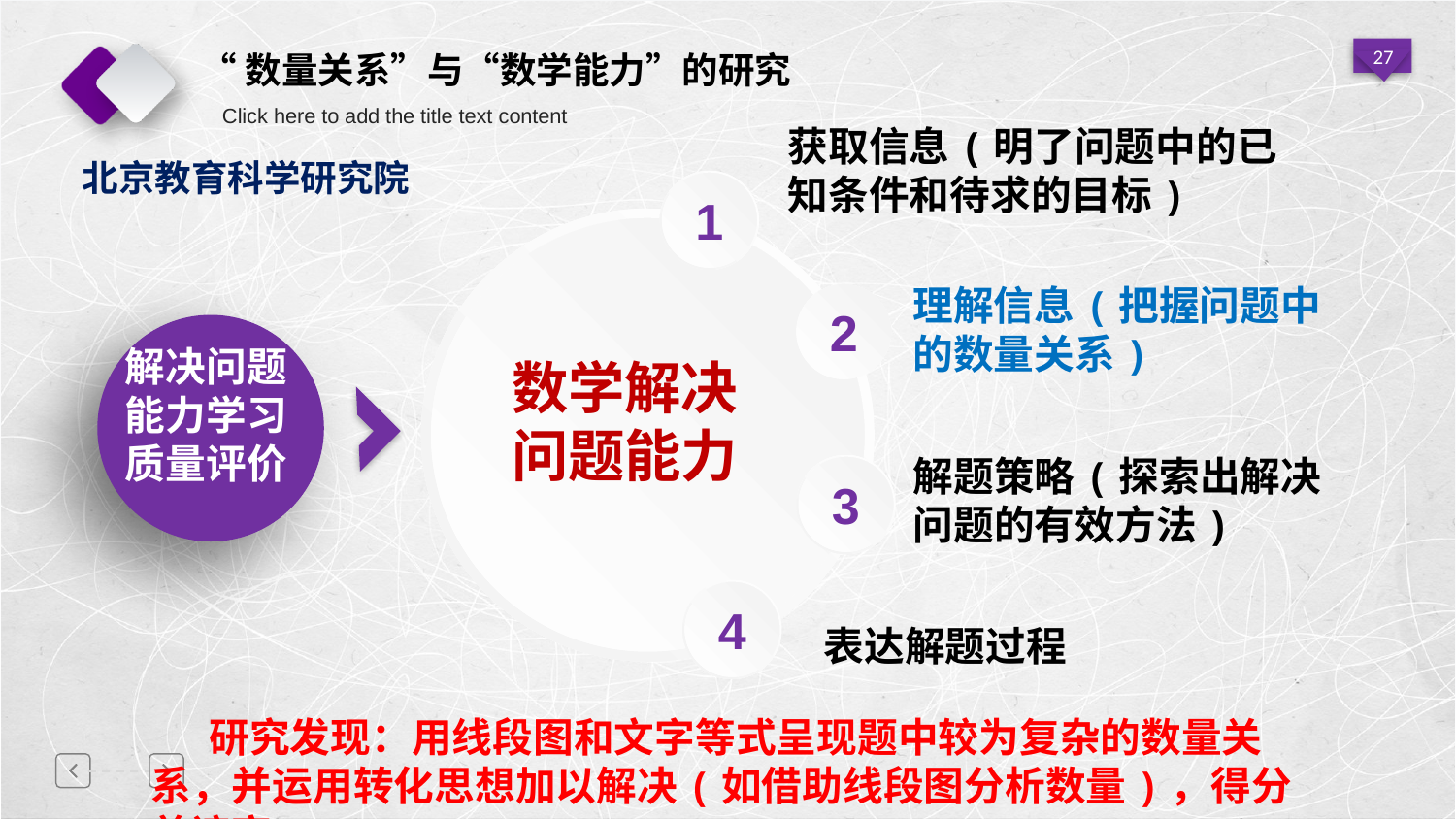

“数量关系”与“数学能力”的研究
获取信息(明了问题中的已知条件和待求的目标)
北京教育科学研究院

1

理解信息(把握问题中的数量关系)
2

解决问题能力学习质量评价
数学解决问题能力

解题策略(探索出解决问题的有效方法)

3

4
表达解题过程
      研究发现：用线段图和文字等式呈现题中较为复杂的数量关系，并运用转化思想加以解决(如借助线段图分析数量)，得分普遍高。
延迟符